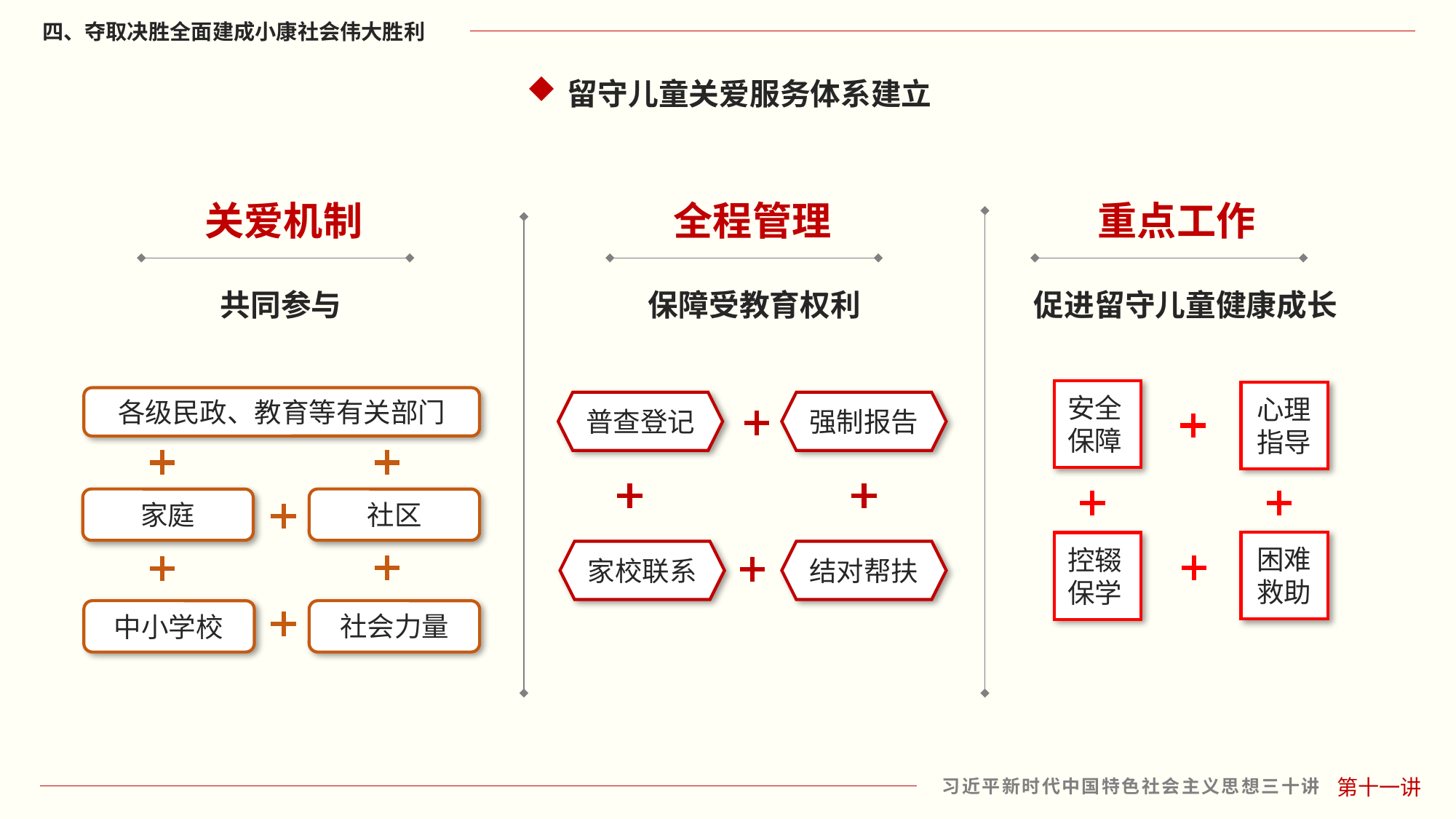

留守儿童关爱服务体系建立
关爱机制
全程管理
重点工作
共同参与
保障受教育权利
促进留守儿童健康成长

安全
保障

心理
指导
各级民政、教育等有关部门

普查登记

强制报告

家庭

社区

困难
救助

控辍
保学

家校联系

结对帮扶

中小学校

社会力量